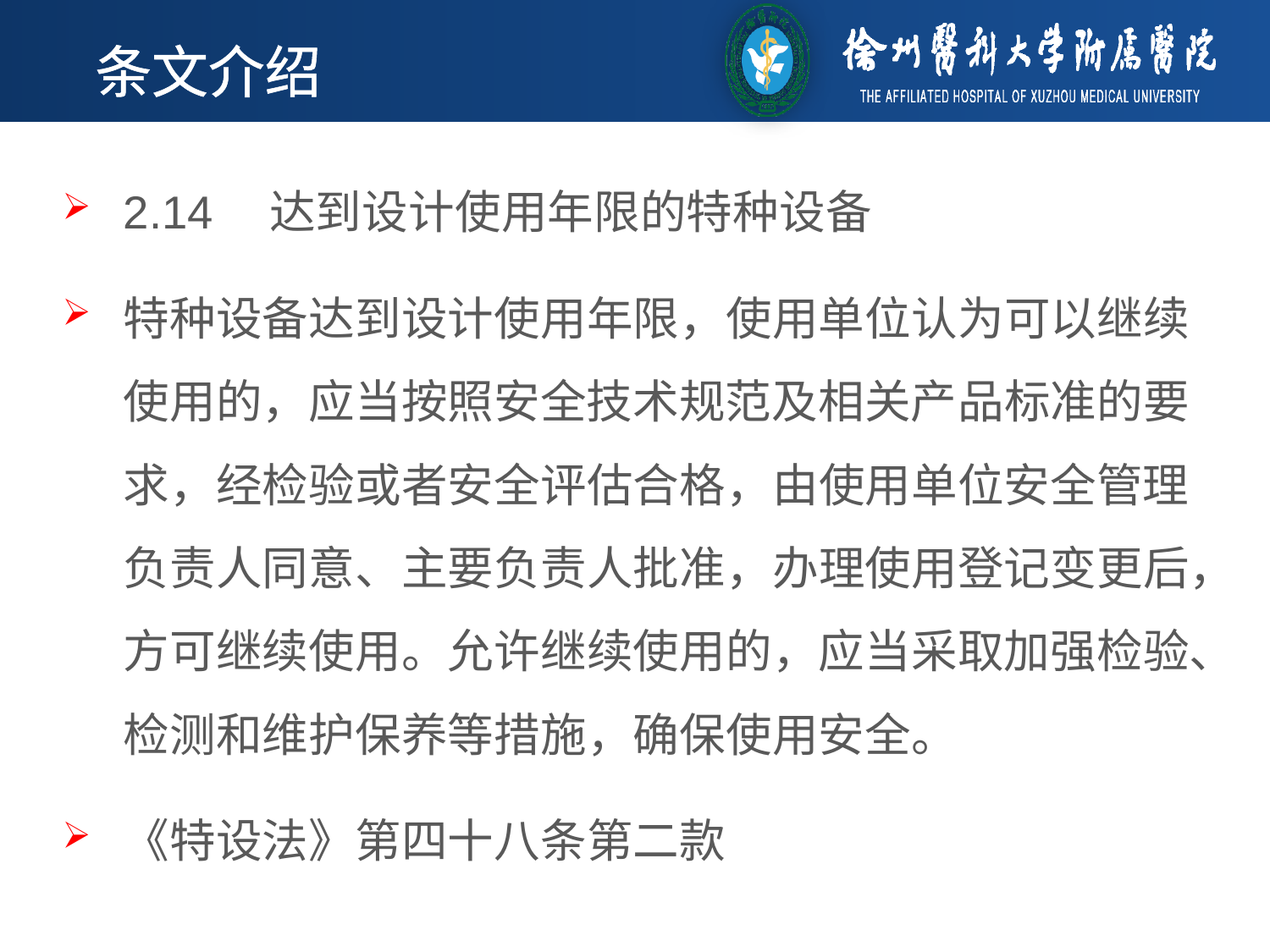

条文介绍

2.14　达到设计使用年限的特种设备
特种设备达到设计使用年限，使用单位认为可以继续使用的，应当按照安全技术规范及相关产品标准的要求，经检验或者安全评估合格，由使用单位安全管理负责人同意、主要负责人批准，办理使用登记变更后，方可继续使用。允许继续使用的，应当采取加强检验、检测和维护保养等措施，确保使用安全。
《特设法》第四十八条第二款